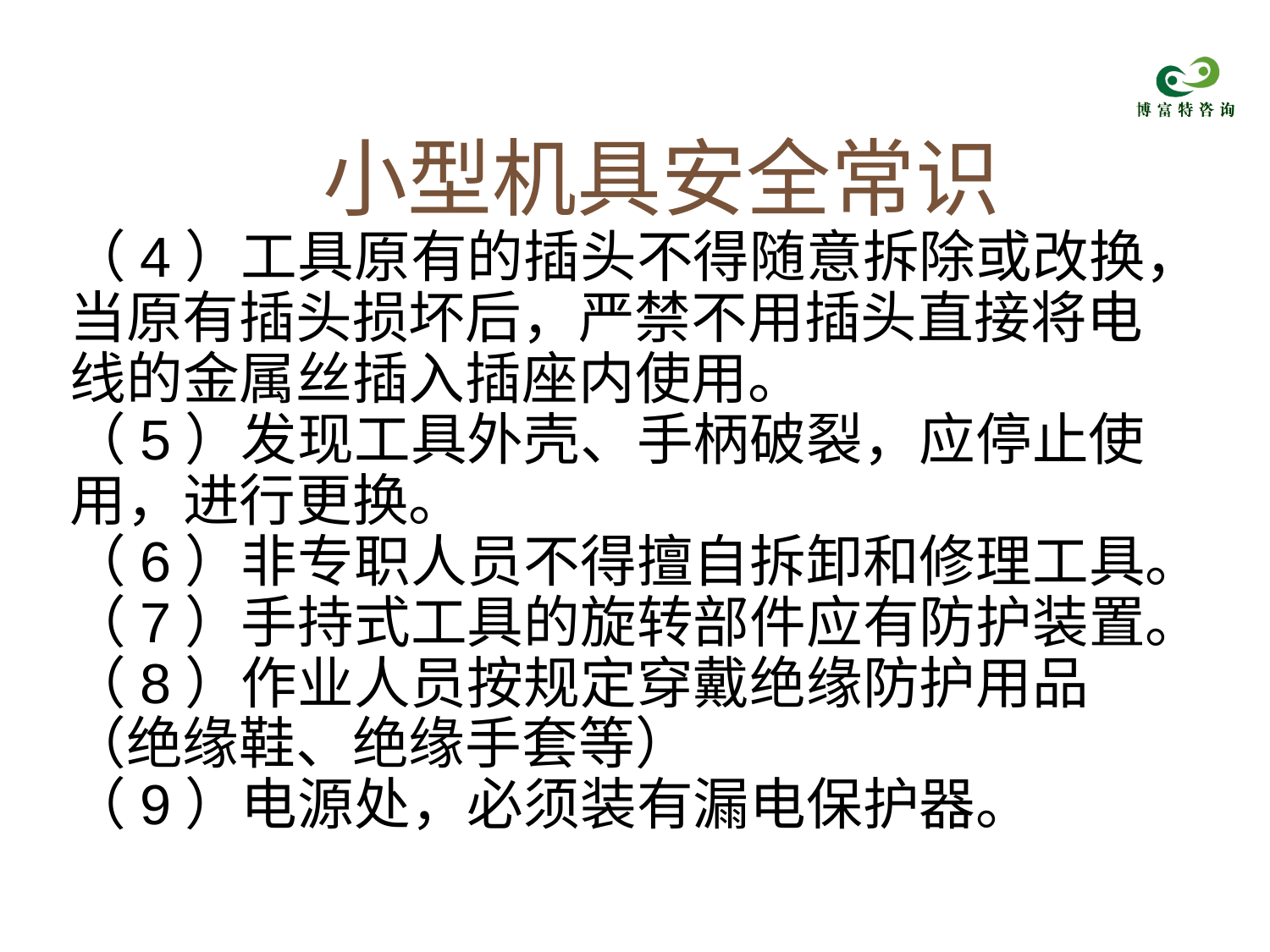

小型机具安全常识
（4）工具原有的插头不得随意拆除或改换，当原有插头损坏后，严禁不用插头直接将电线的金属丝插入插座内使用。
（5）发现工具外壳、手柄破裂，应停止使用，进行更换。
（6）非专职人员不得擅自拆卸和修理工具。
（7）手持式工具的旋转部件应有防护装置。
（8）作业人员按规定穿戴绝缘防护用品（绝缘鞋、绝缘手套等）
（9）电源处，必须装有漏电保护器。